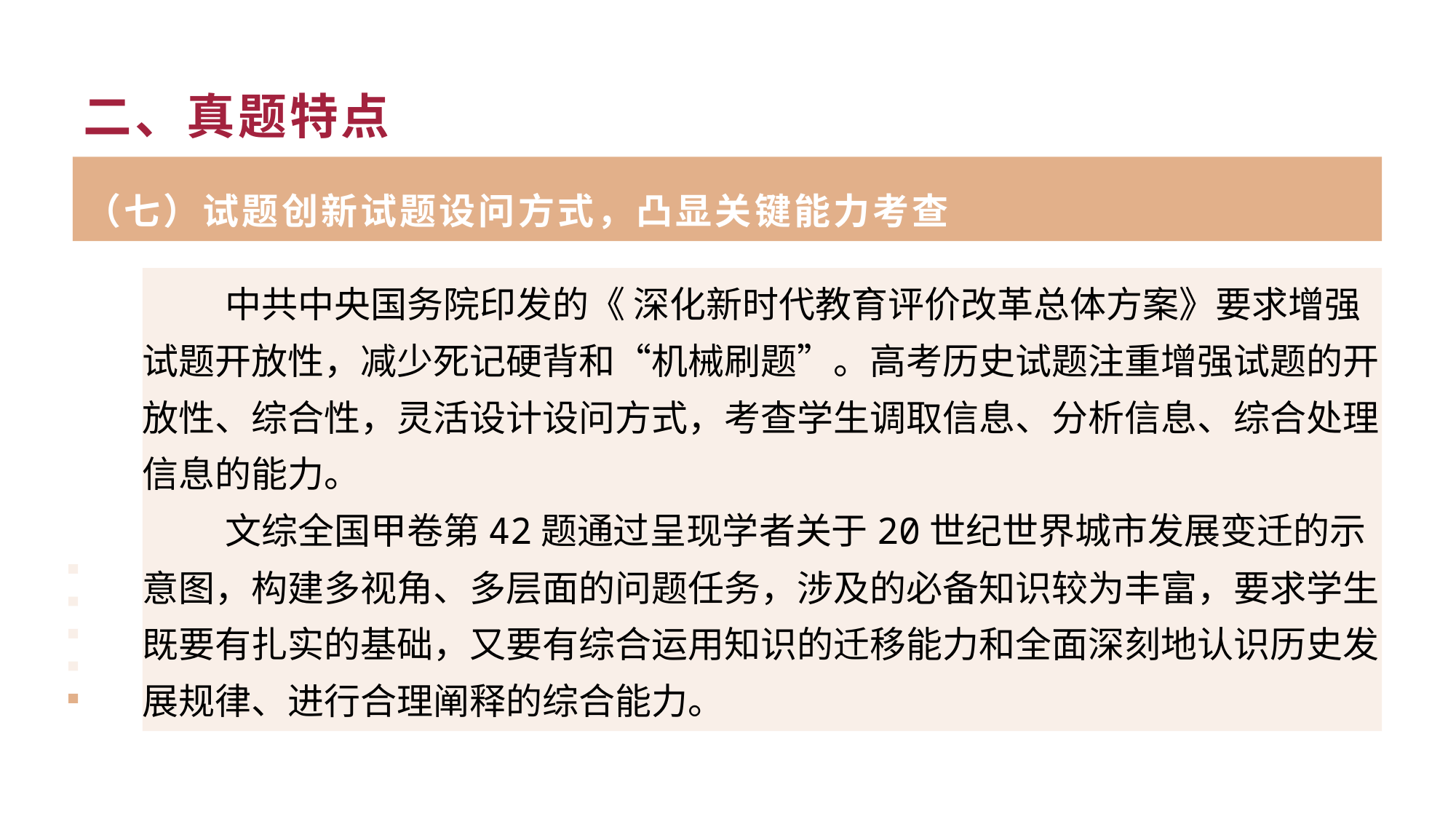

# 二、真题特点
（七）试题创新试题设问方式，凸显关键能力考查
         中共中央国务院印发的《 深化新时代教育评价改革总体方案》要求增强试题开放性，减少死记硬背和“机械刷题”。高考历史试题注重增强试题的开放性、综合性，灵活设计设问方式，考查学生调取信息、分析信息、综合处理信息的能力。
         文综全国甲卷第42题通过呈现学者关于20世纪世界城市发展变迁的示意图，构建多视角、多层面的问题任务，涉及的必备知识较为丰富，要求学生既要有扎实的基础，又要有综合运用知识的迁移能力和全面深刻地认识历史发展规律、进行合理阐释的综合能力。